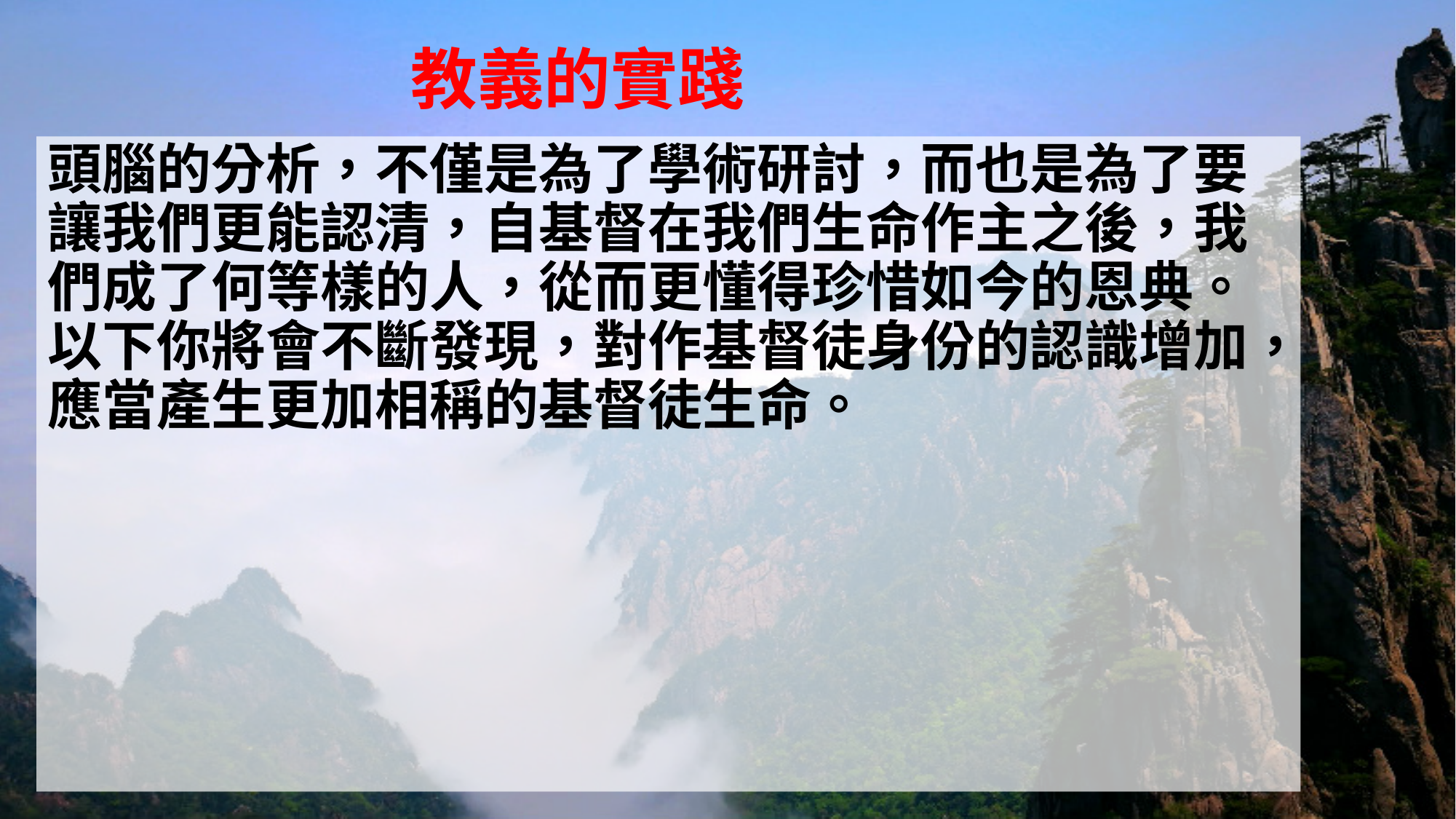

# 教義的實踐
頭腦的分析，不僅是為了學術研討，而也是為了要讓我們更能認清，自基督在我們生命作主之後，我們成了何等樣的人，從而更懂得珍惜如今的恩典。以下你將會不斷發現，對作基督徒身份的認識增加，應當產生更加相稱的基督徒生命。